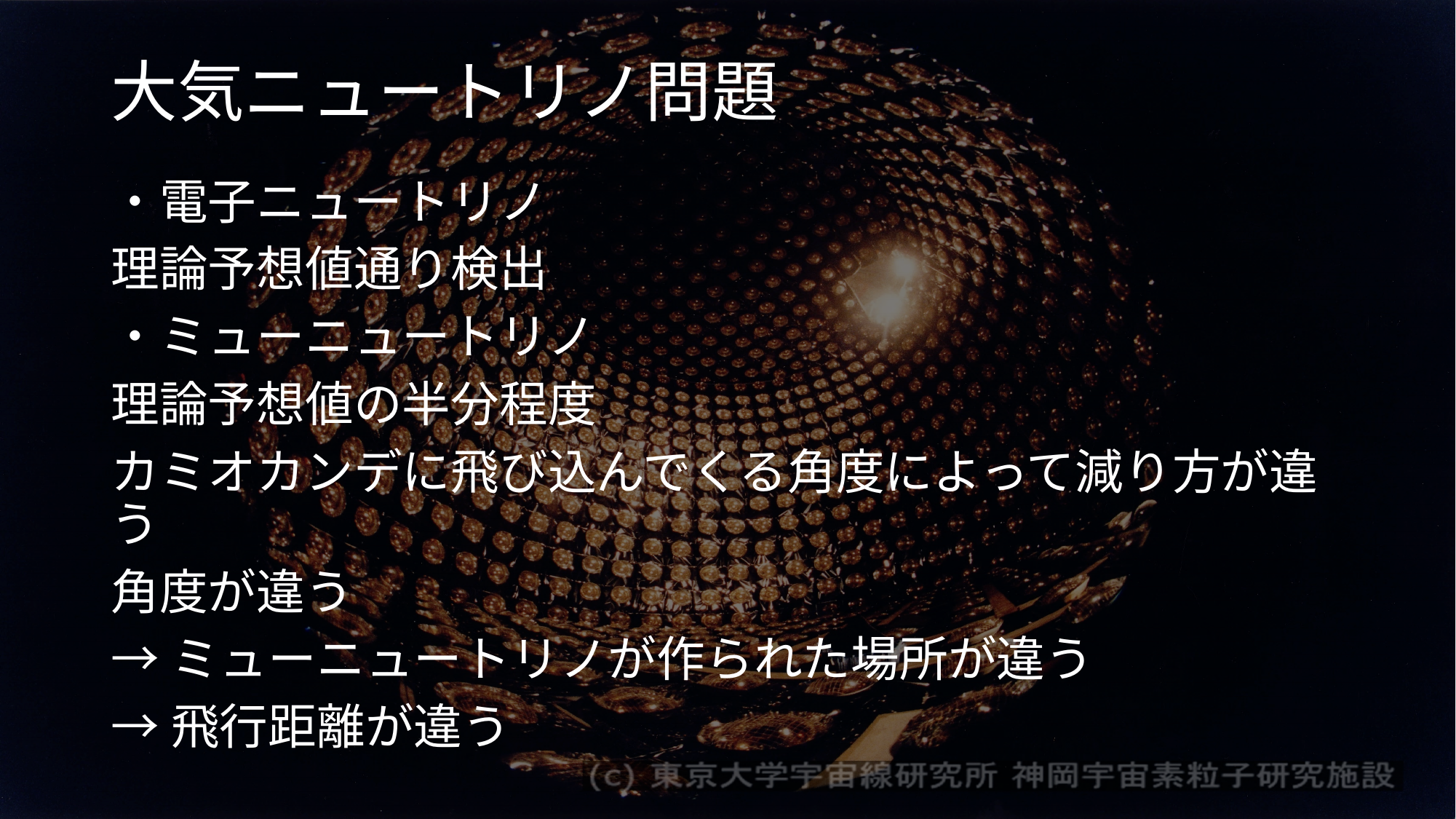

# 大気ニュートリノ問題
・電子ニュートリノ
理論予想値通り検出
・ミューニュートリノ
理論予想値の半分程度
カミオカンデに飛び込んでくる角度によって減り方が違う
角度が違う
→ミューニュートリノが作られた場所が違う
→飛行距離が違う